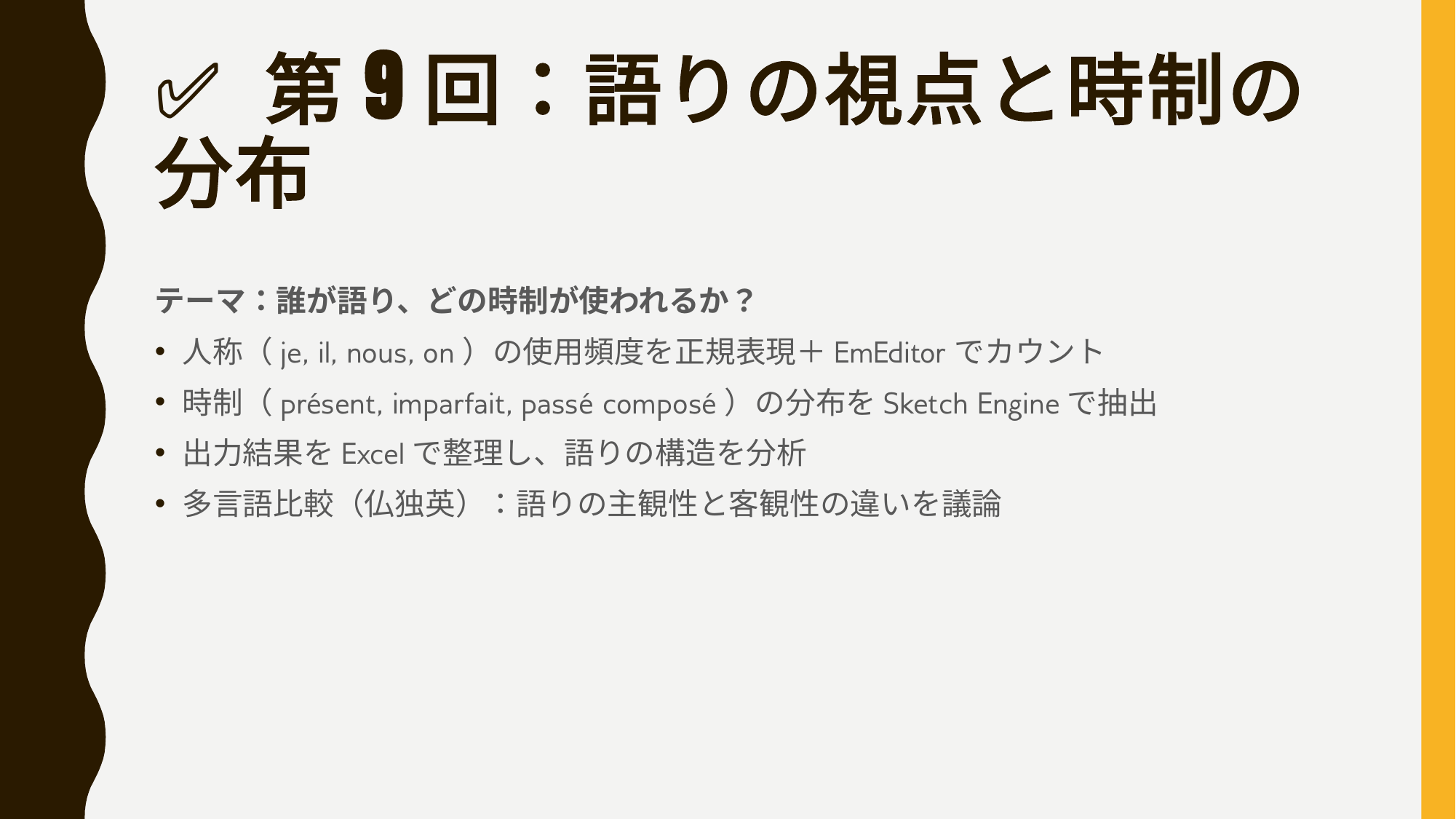

# ✅ 第9回：語りの視点と時制の分布
テーマ：誰が語り、どの時制が使われるか？
人称（je, il, nous, on）の使用頻度を正規表現＋EmEditorでカウント
時制（présent, imparfait, passé composé）の分布をSketch Engineで抽出
出力結果をExcelで整理し、語りの構造を分析
多言語比較（仏独英）：語りの主観性と客観性の違いを議論